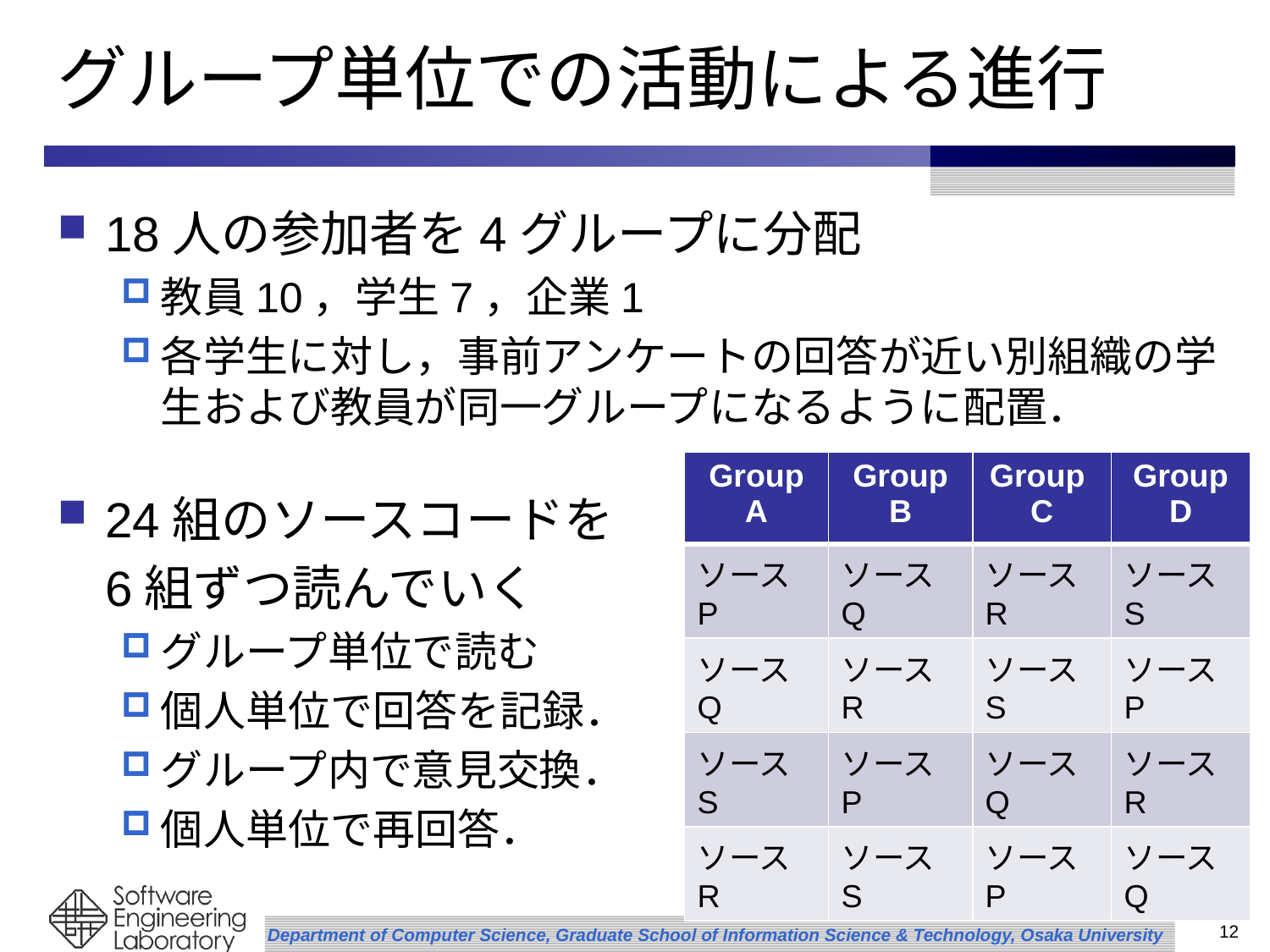

# グループ単位での活動による進行
18人の参加者を4グループに分配
教員10，学生7，企業1
各学生に対し，事前アンケートの回答が近い別組織の学生および教員が同一グループになるように配置．

24組のソースコードを
	6組ずつ読んでいく
グループ単位で読む
個人単位で回答を記録．
グループ内で意見交換．
個人単位で再回答．

| Group A | Group B | Group C | Group D |
| --- | --- | --- | --- |
| ソースP | ソースQ | ソースR | ソースS |
| ソースQ | ソースR | ソースS | ソースP |
| ソースS | ソースP | ソースQ | ソースR |
| ソースR | ソースS | ソースP | ソースQ |
12